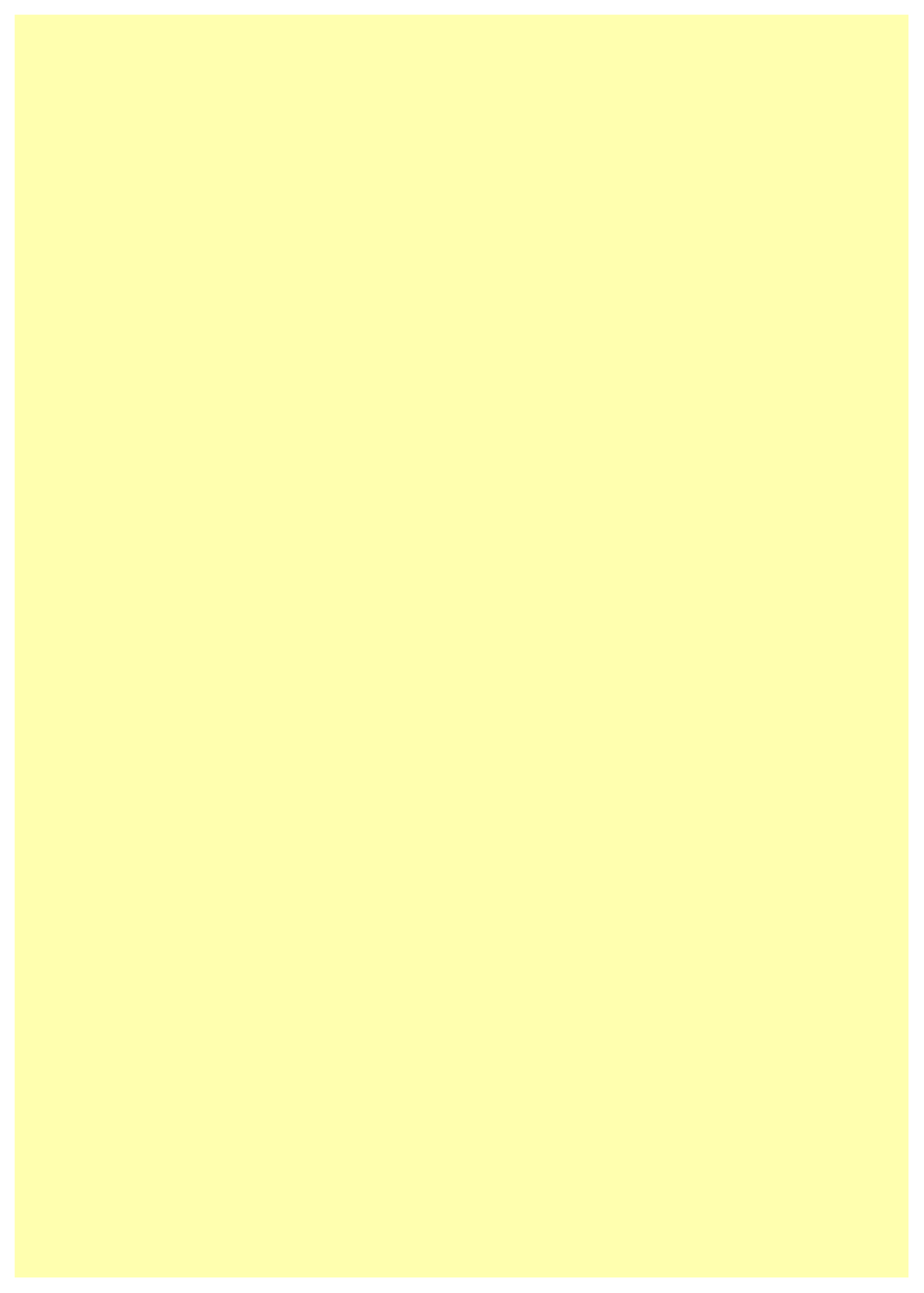

B5サイズ（182mmx257mm）用のテンプレートです。

スライドサイズは裁ち落とし（カットする部分）を含めた188mmx263mmです。

クリーム色の箇所が印刷範囲です。

フチまで印刷がある場合は、クリーム色をはみ出して色や画像を配置してください。

データを作成時、クリーム色は削除してください。
クリーム色が入ったままですと、印刷されます。